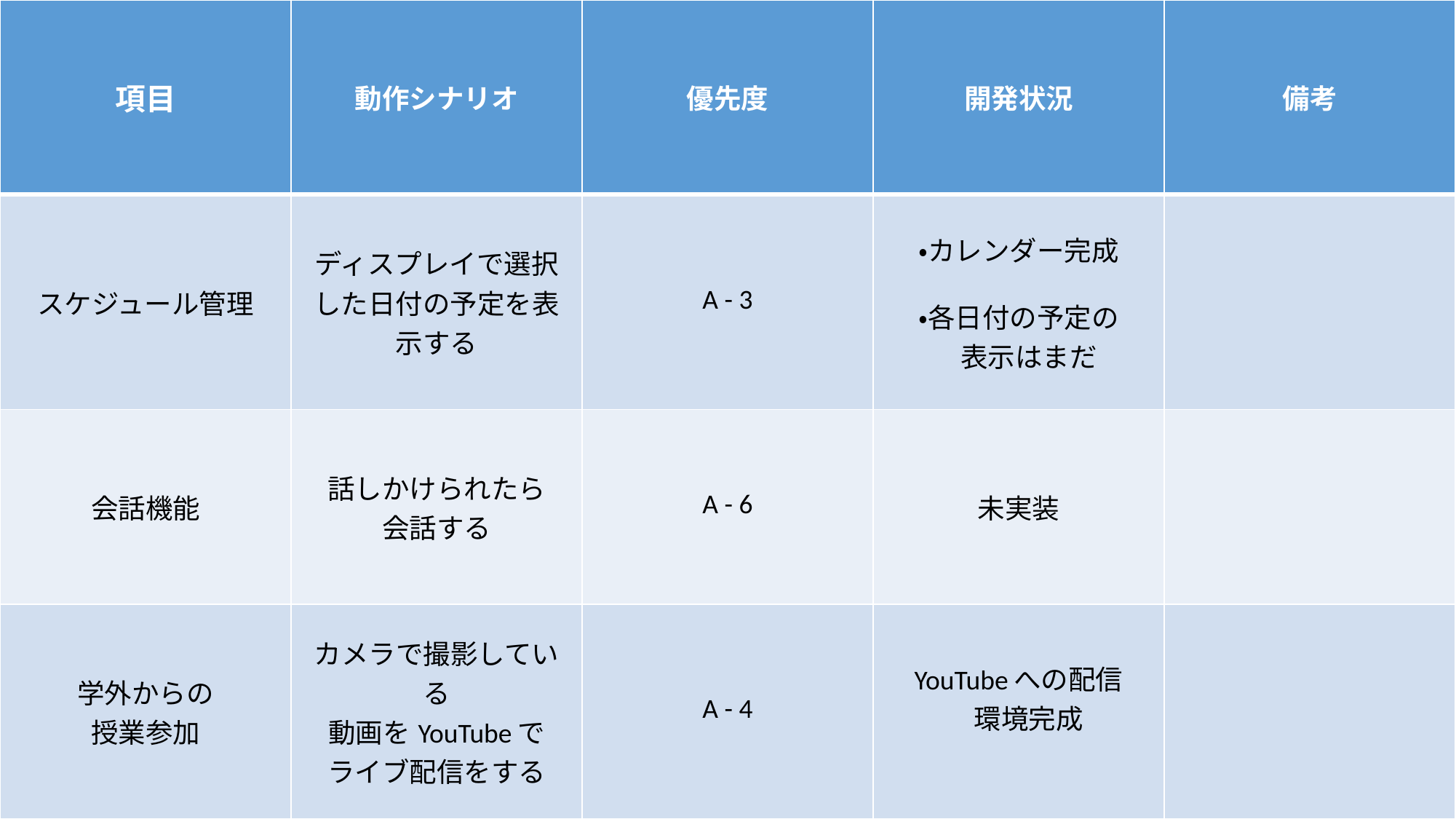

| 項目 | 動作シナリオ | 優先度 | 開発状況 | 備考 |
| --- | --- | --- | --- | --- |
| スケジュール管理 | ディスプレイで選択した日付の予定を表示する | A - 3 | ・カレンダー完成 ・各日付の予定の 表示はまだ |  |
| 会話機能 | 話しかけられたら 会話する | A - 6 | 未実装 |  |
| 学外からの 授業参加 | カメラで撮影している 動画をYouTubeで ライブ配信をする | A - 4 | YouTubeへの配信 環境完成 |  |